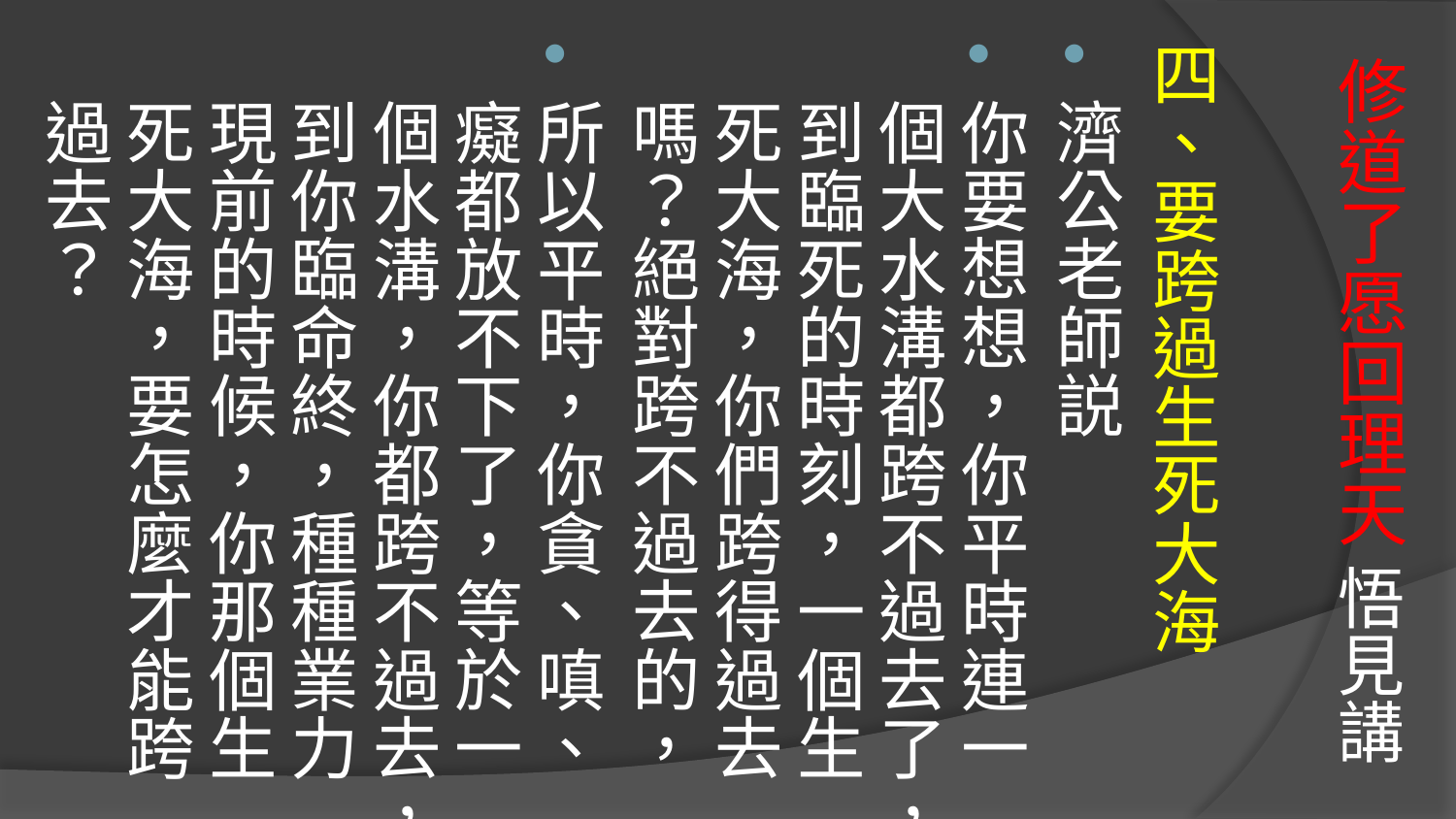

四、要跨過生死大海
濟公老師説
你要想想，你平時連一個大水溝都跨不過去了，到臨死的時刻，一個生死大海，你們跨得過去嗎？絕對跨不過去的，
所以平時，你貪、嗔、癡都放不下了，等於一個水溝，你都跨不過去，到你臨命終，種種業力現前的時候，你那個生死大海，要怎麼才能跨過去？
# 修道了愿回理天 悟見講